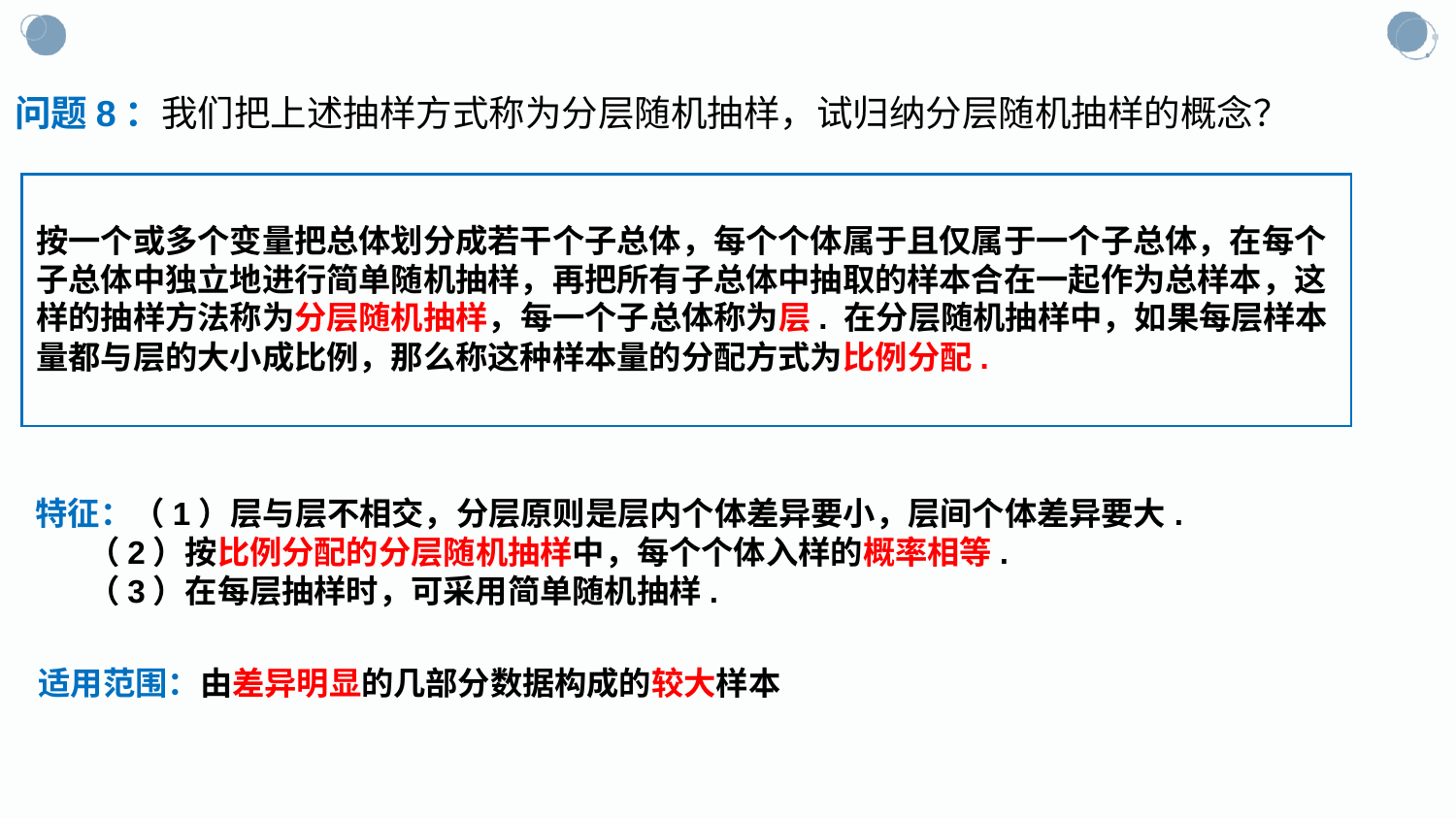

问题8：我们把上述抽样方式称为分层随机抽样，试归纳分层随机抽样的概念？

按一个或多个变量把总体划分成若干个子总体，每个个体属于且仅属于一个子总体，在每个子总体中独立地进行简单随机抽样，再把所有子总体中抽取的样本合在一起作为总样本，这样的抽样方法称为分层随机抽样，每一个子总体称为层. 在分层随机抽样中，如果每层样本量都与层的大小成比例，那么称这种样本量的分配方式为比例分配.

特征：（1）层与层不相交，分层原则是层内个体差异要小，层间个体差异要大.
      （2）按比例分配的分层随机抽样中，每个个体入样的概率相等.
      （3）在每层抽样时，可采用简单随机抽样.

适用范围：由差异明显的几部分数据构成的较大样本